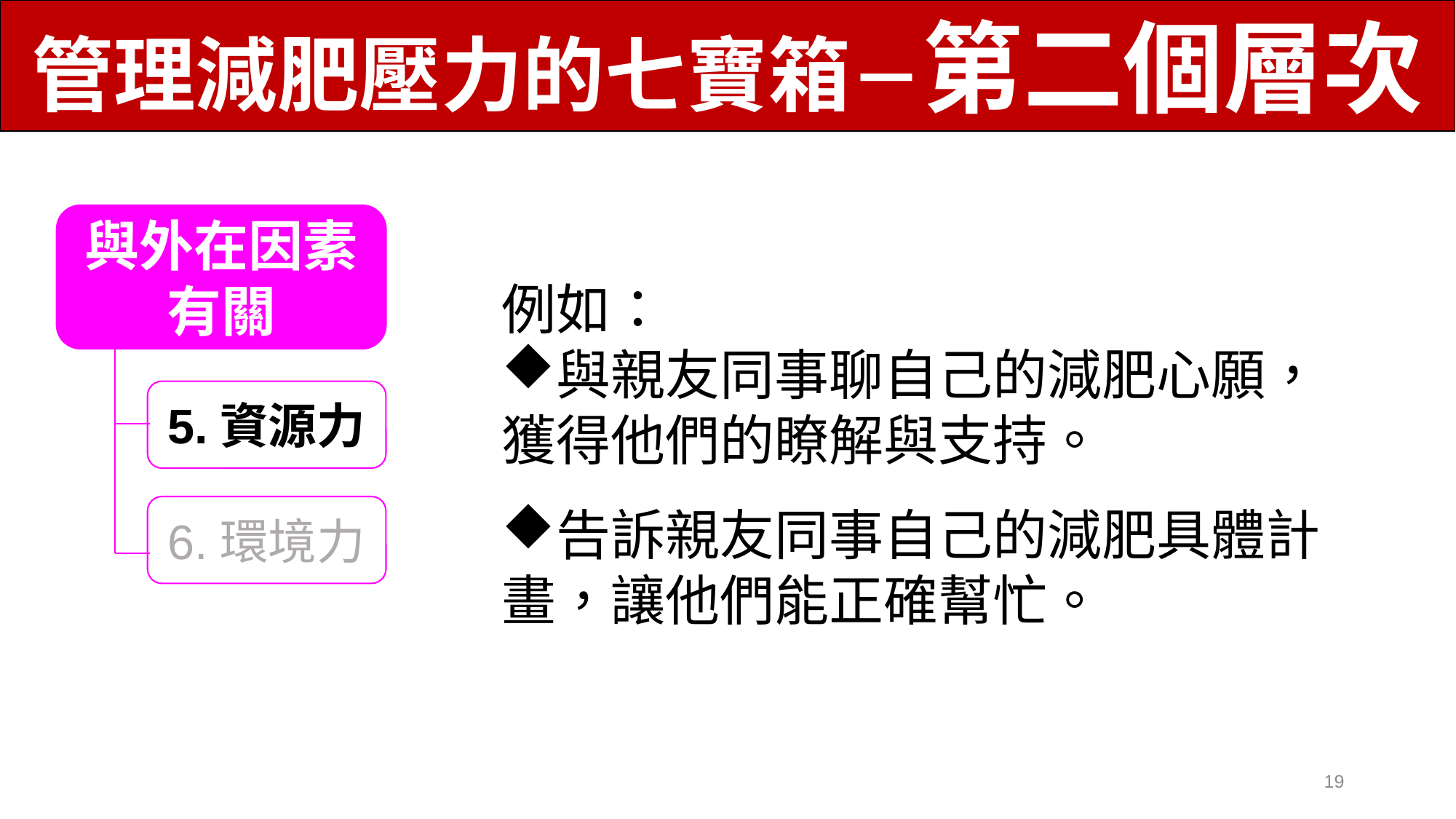

管理減肥壓力的七寶箱－第二個層次
與外在因素有關
5.資源力
6.環境力
例如：
與親友同事聊自己的減肥心願，獲得他們的瞭解與支持。

告訴親友同事自己的減肥具體計畫，讓他們能正確幫忙。
19